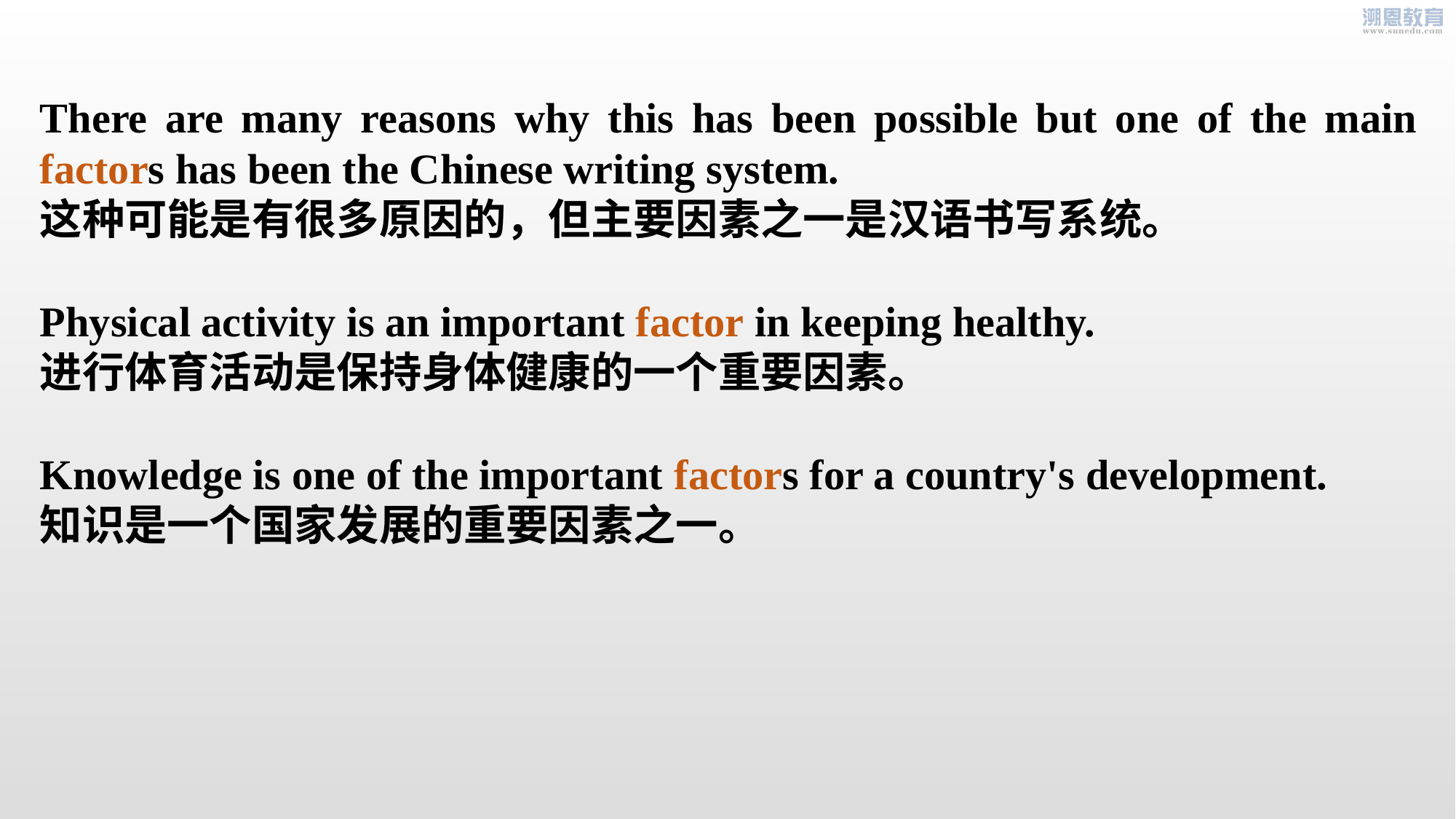

There are many reasons why this has been possible but one of the main factors has been the Chinese writing system.
这种可能是有很多原因的，但主要因素之一是汉语书写系统。

Physical activity is an important factor in keeping healthy.
进行体育活动是保持身体健康的一个重要因素。

Knowledge is one of the important factors for a country's development.
知识是一个国家发展的重要因素之一。